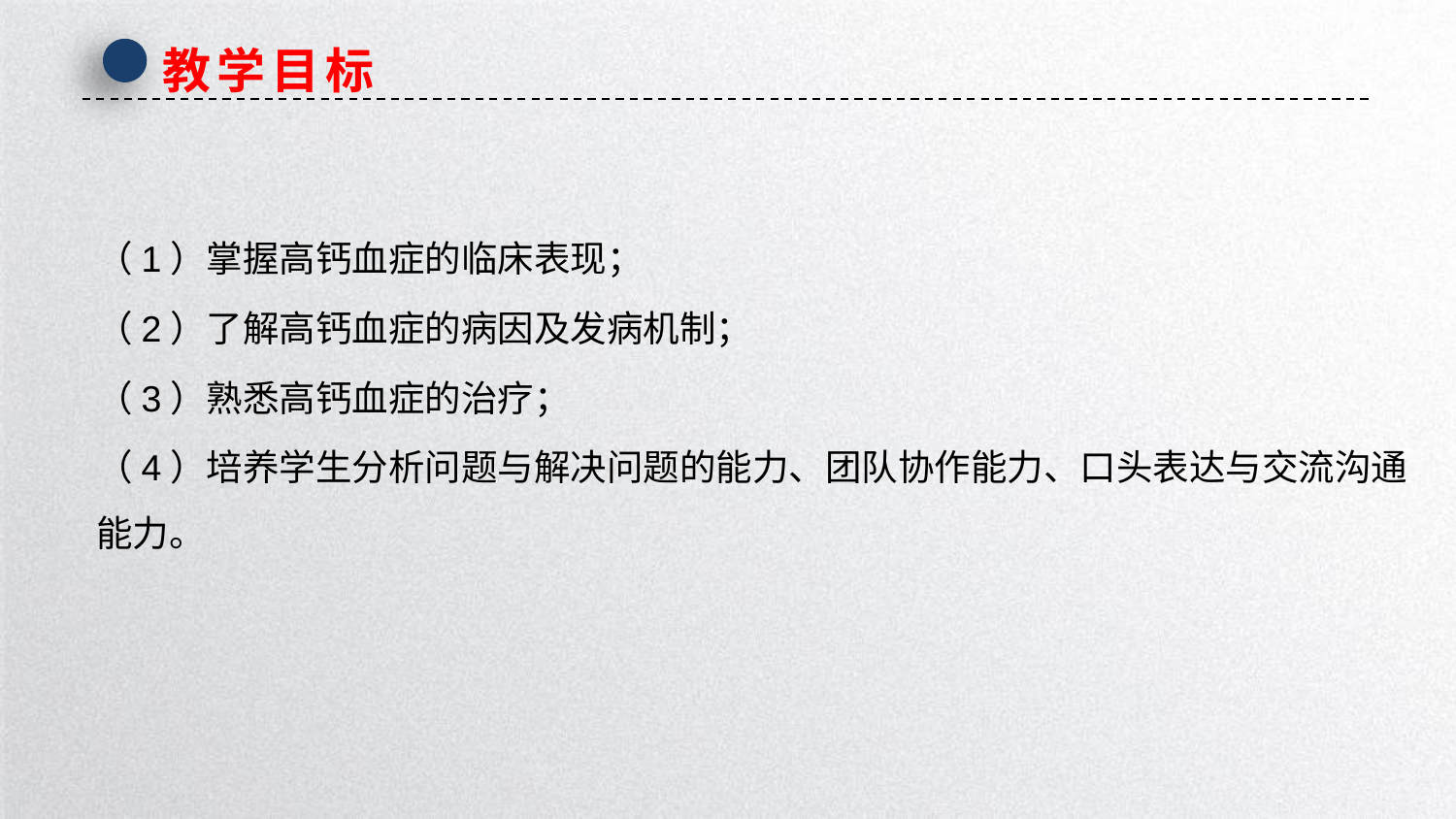

教学目标

（1）掌握高钙血症的临床表现；
（2）了解高钙血症的病因及发病机制；
（3）熟悉高钙血症的治疗；
（4）培养学生分析问题与解决问题的能力、团队协作能力、口头表达与交流沟通能力。
3
延时符